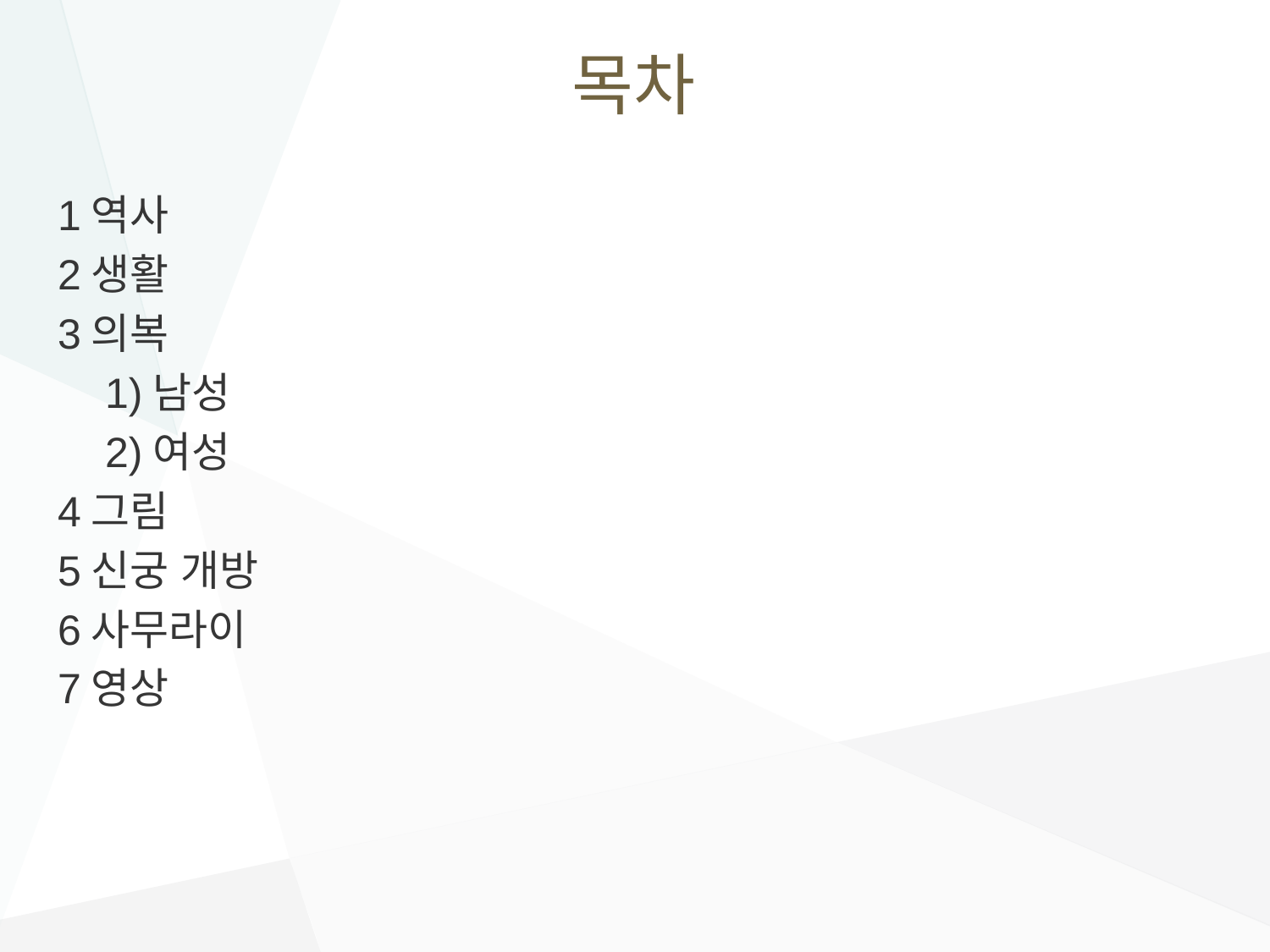

# 목차
1역사
2생활
3의복
    1)남성
    2)여성
4그림
5신궁 개방
6사무라이
7영상